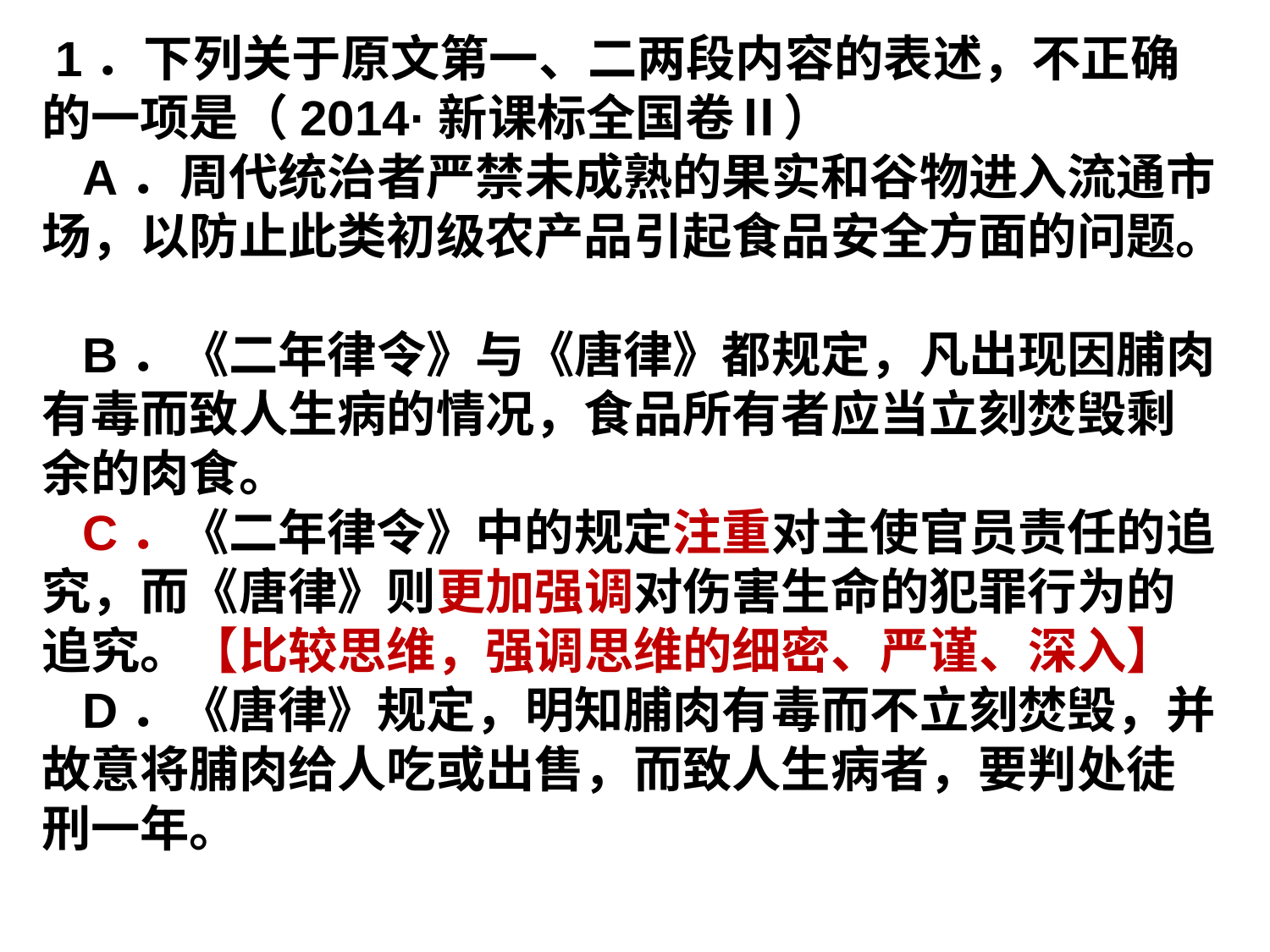

1．下列关于原文第一、二两段内容的表述，不正确的一项是（2014·新课标全国卷Ⅱ）
   A．周代统治者严禁未成熟的果实和谷物进入流通市场，以防止此类初级农产品引起食品安全方面的问题。
   B．《二年律令》与《唐律》都规定，凡出现因脯肉有毒而致人生病的情况，食品所有者应当立刻焚毁剩余的肉食。
   C．《二年律令》中的规定注重对主使官员责任的追究，而《唐律》则更加强调对伤害生命的犯罪行为的追究。【比较思维，强调思维的细密、严谨、深入】
   D．《唐律》规定，明知脯肉有毒而不立刻焚毁，并故意将脯肉给人吃或出售，而致人生病者，要判处徒刑一年。